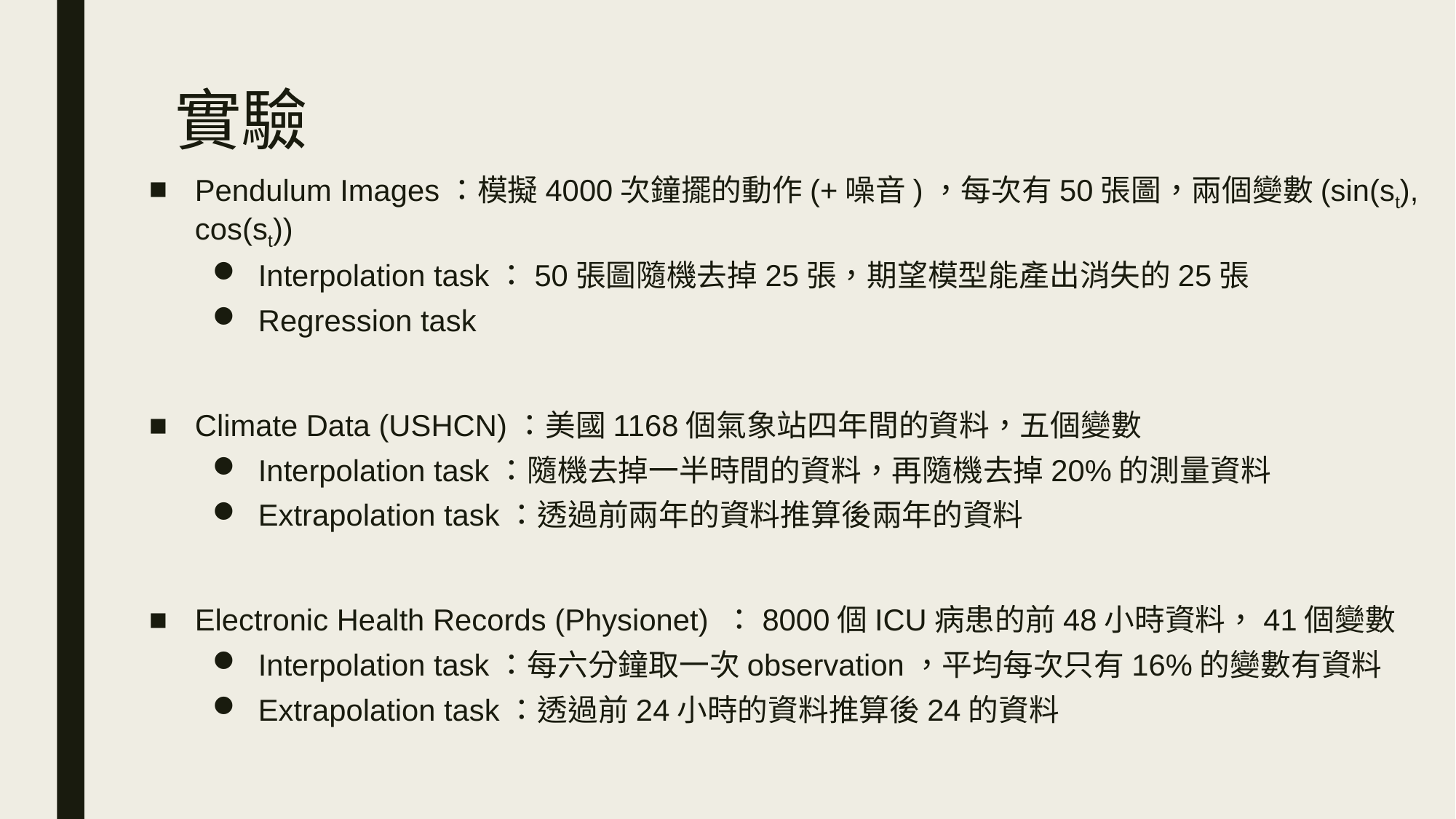

# 實驗
Pendulum Images：模擬4000次鐘擺的動作(+噪音)，每次有50張圖，兩個變數(sin(st), cos(st))
Interpolation task：50張圖隨機去掉25張，期望模型能產出消失的25張
Regression task

Climate Data (USHCN)：美國1168個氣象站四年間的資料，五個變數
Interpolation task：隨機去掉一半時間的資料，再隨機去掉20%的測量資料
Extrapolation task：透過前兩年的資料推算後兩年的資料

Electronic Health Records (Physionet) ：8000個ICU病患的前48小時資料，41個變數
Interpolation task：每六分鐘取一次observation，平均每次只有16%的變數有資料
Extrapolation task：透過前24小時的資料推算後24的資料